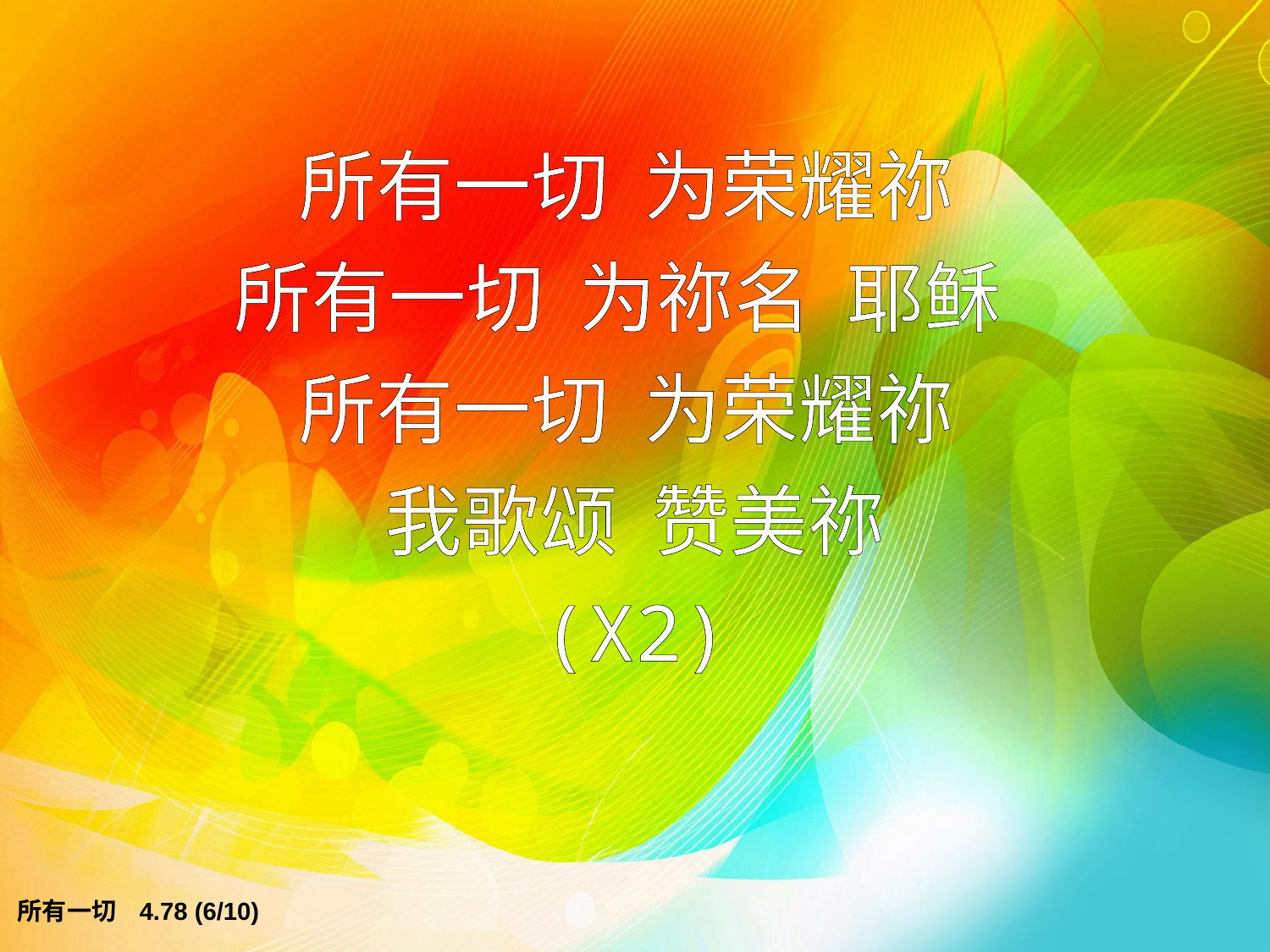

# 所有一切  为荣耀祢 所有一切  为祢名  耶稣 所有一切  为荣耀祢 我歌颂  赞美祢 (X2)
所有一切   4.78 (6/10)